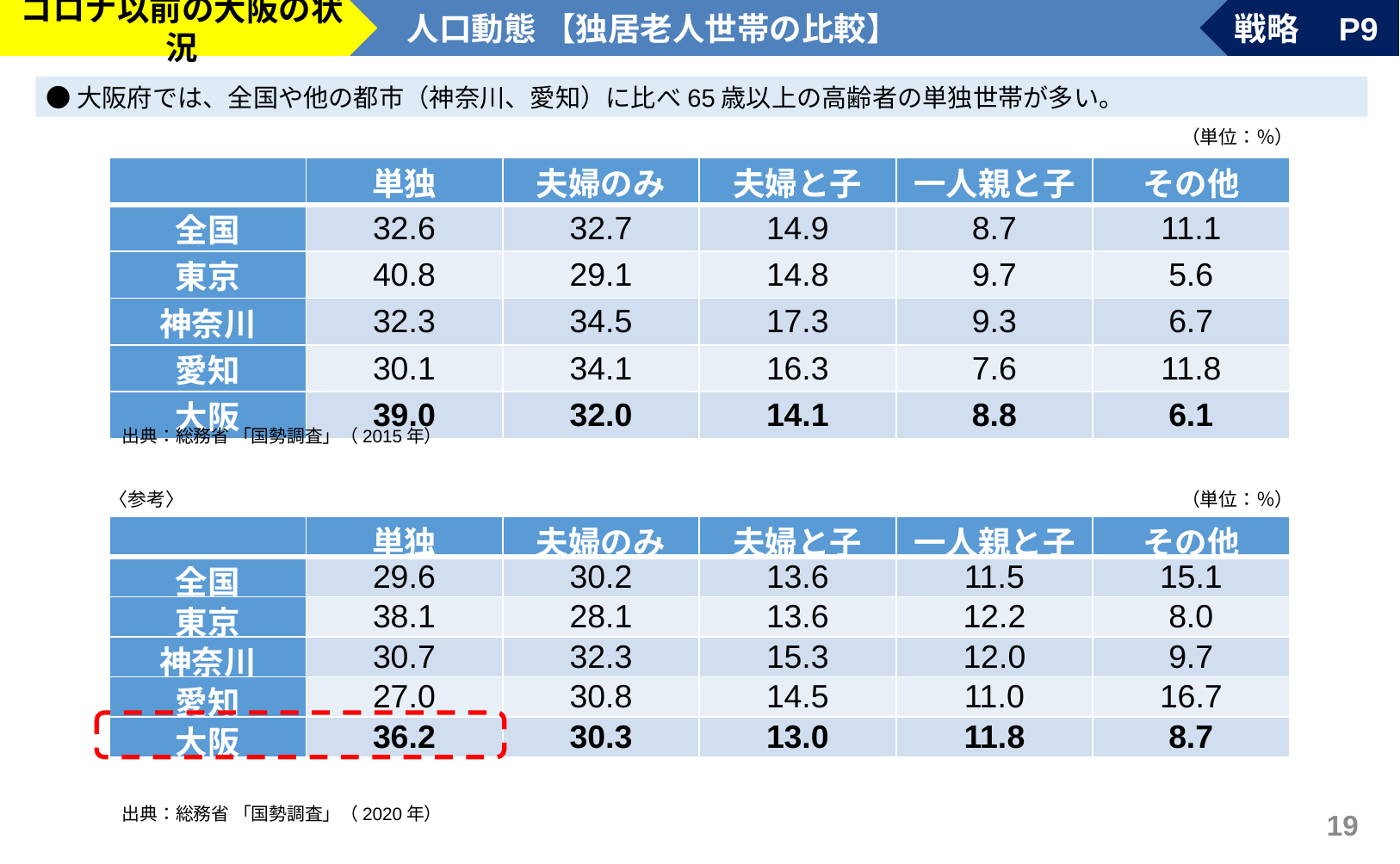

コロナ以前の大阪の状況
人口動態 【独居老人世帯の比較】
戦略　P9
●大阪府では、全国や他の都市（神奈川、愛知）に比べ65歳以上の高齢者の単独世帯が多い。
（単位：％）
|  | 単独 | 夫婦のみ | 夫婦と子 | 一人親と子 | その他 |
| --- | --- | --- | --- | --- | --- |
| 全国 | 32.6 | 32.7 | 14.9 | 8.7 | 11.1 |
| 東京 | 40.8 | 29.1 | 14.8 | 9.7 | 5.6 |
| 神奈川 | 32.3 | 34.5 | 17.3 | 9.3 | 6.7 |
| 愛知 | 30.1 | 34.1 | 16.3 | 7.6 | 11.8 |
| 大阪 | 39.0 | 32.0 | 14.1 | 8.8 | 6.1 |
出典：総務省 「国勢調査」（2015年）
〈参考〉
（単位：％）
|  | 単独 | 夫婦のみ | 夫婦と子 | 一人親と子 | その他 |
| --- | --- | --- | --- | --- | --- |
| 全国 | 29.6 | 30.2 | 13.6 | 11.5 | 15.1 |
| 東京 | 38.1 | 28.1 | 13.6 | 12.2 | 8.0 |
| 神奈川 | 30.7 | 32.3 | 15.3 | 12.0 | 9.7 |
| 愛知 | 27.0 | 30.8 | 14.5 | 11.0 | 16.7 |
| 大阪 | 36.2 | 30.3 | 13.0 | 11.8 | 8.7 |

出典：総務省 「国勢調査」（2020年）
19